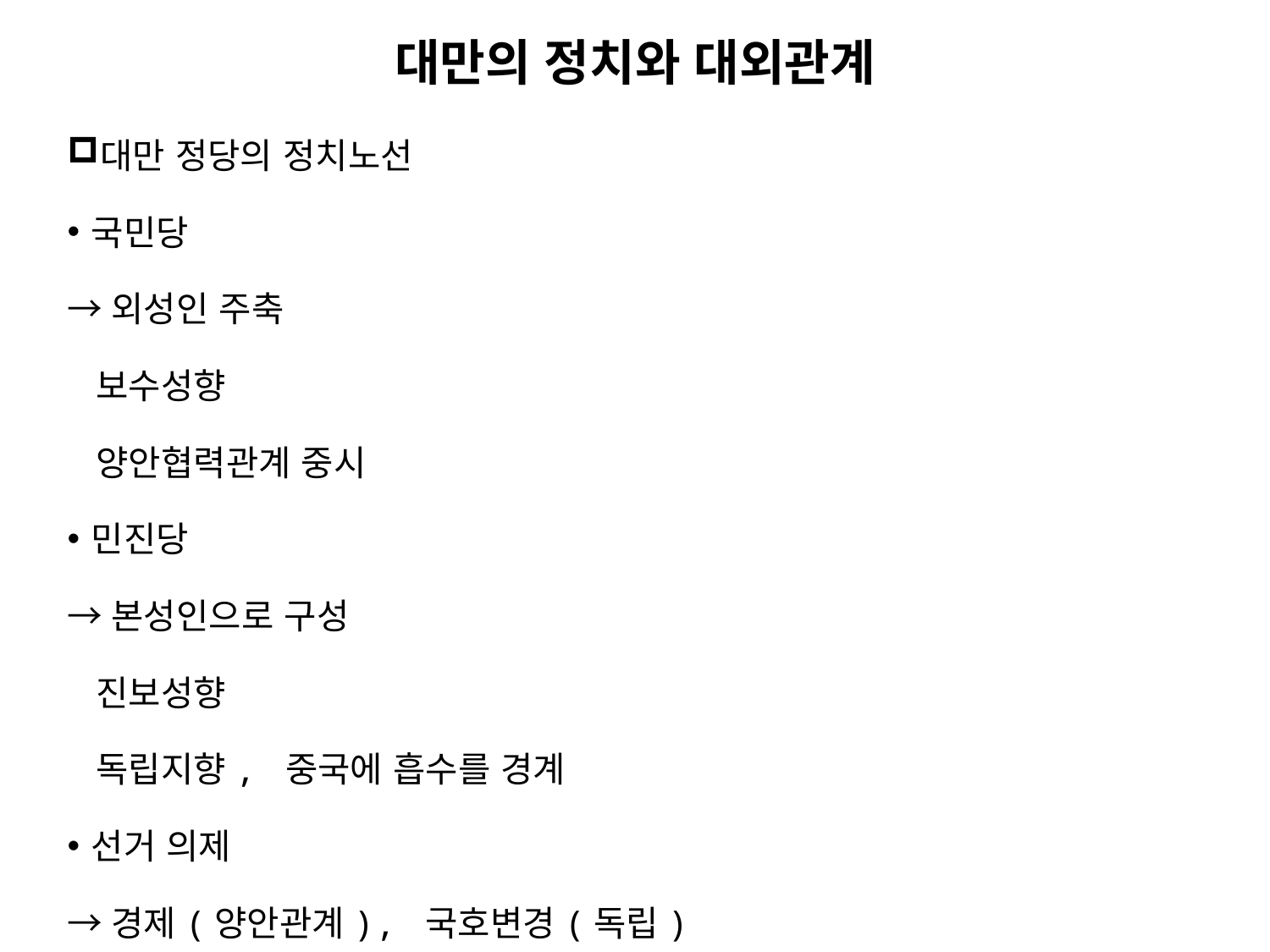

대만의 정치와 대외관계
대만 정당의 정치노선
국민당
→외성인 주축
  보수성향
  양안협력관계 중시
민진당
→본성인으로 구성
  진보성향
  독립지향, 중국에 흡수를 경계
선거 의제
→경제(양안관계), 국호변경(독립)